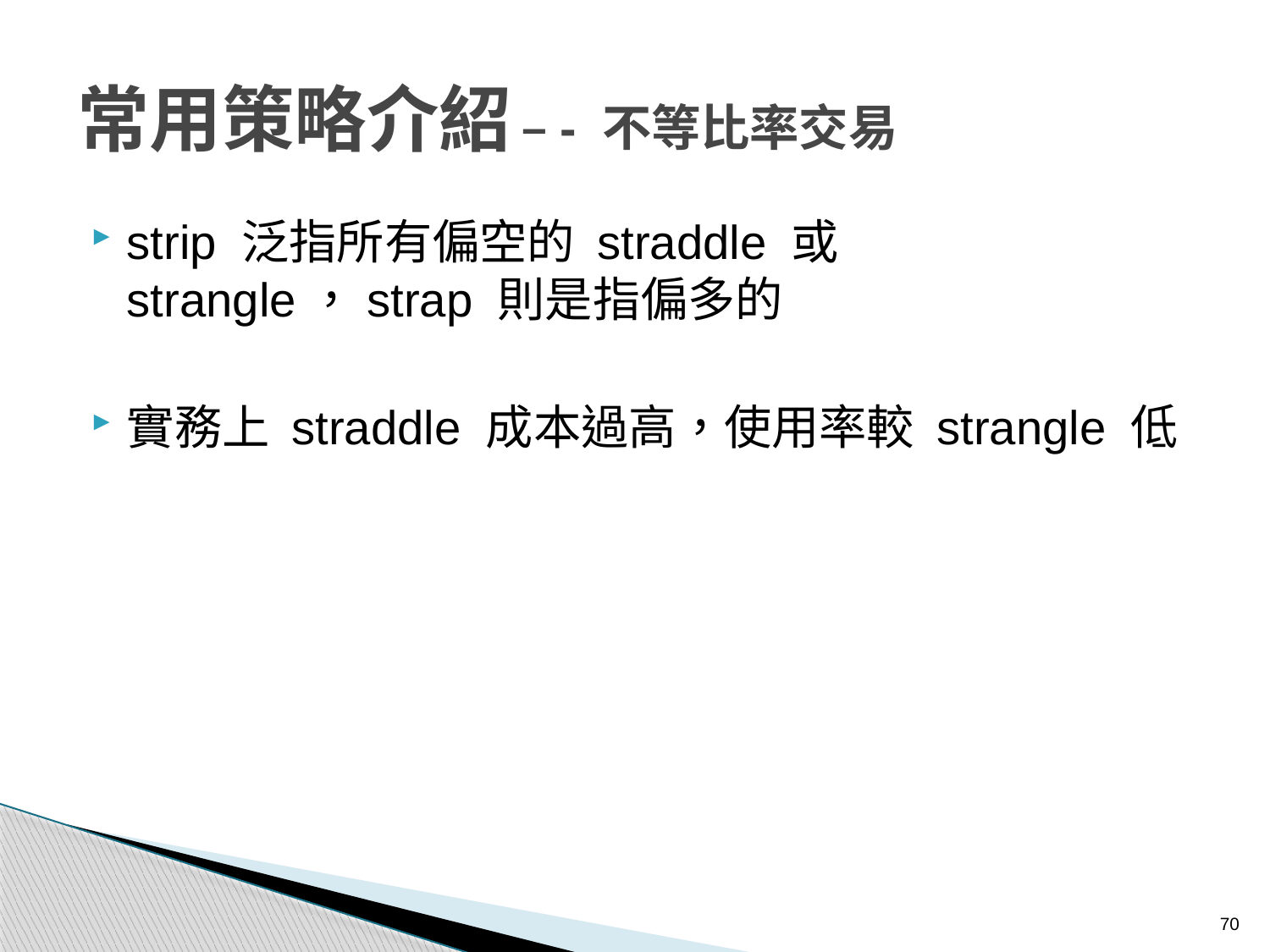

常用策略介紹 –- 不等比率交易
strip 泛指所有偏空的 straddle 或 strangle，strap 則是指偏多的

實務上 straddle 成本過高，使用率較 strangle 低

70